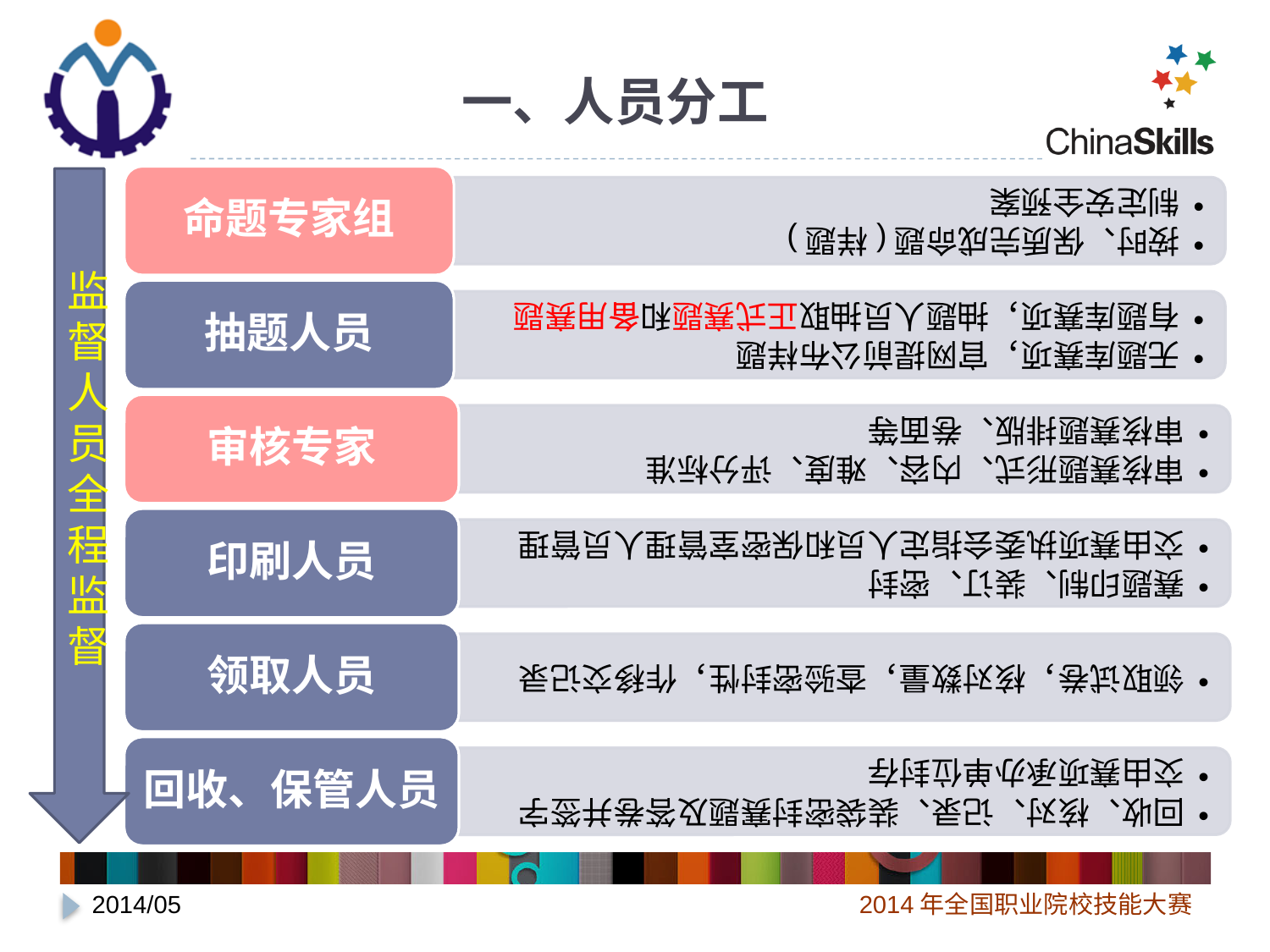

# 一、人员分工
按时、保质完成命题(样题)
制定安全预案
命题专家组
无题库赛项，官网提前公布样题
有题库赛项，抽题人员抽取正式赛题和备用赛题
抽题人员
审核赛题形式、内容、难度、评分标准
审核赛题排版、卷面等
审核专家
赛题印制、装订、密封
交由赛项执委会指定人员和保密室管理人员管理
印刷人员
领取试卷，核对数量，查验密封性，作移交记录
领取人员
回收、核对、记录、装袋密封赛题及答卷并签字
交由赛项承办单位封存
回收、保管人员
监督人员全程监督

2014/05
2014年全国职业院校技能大赛